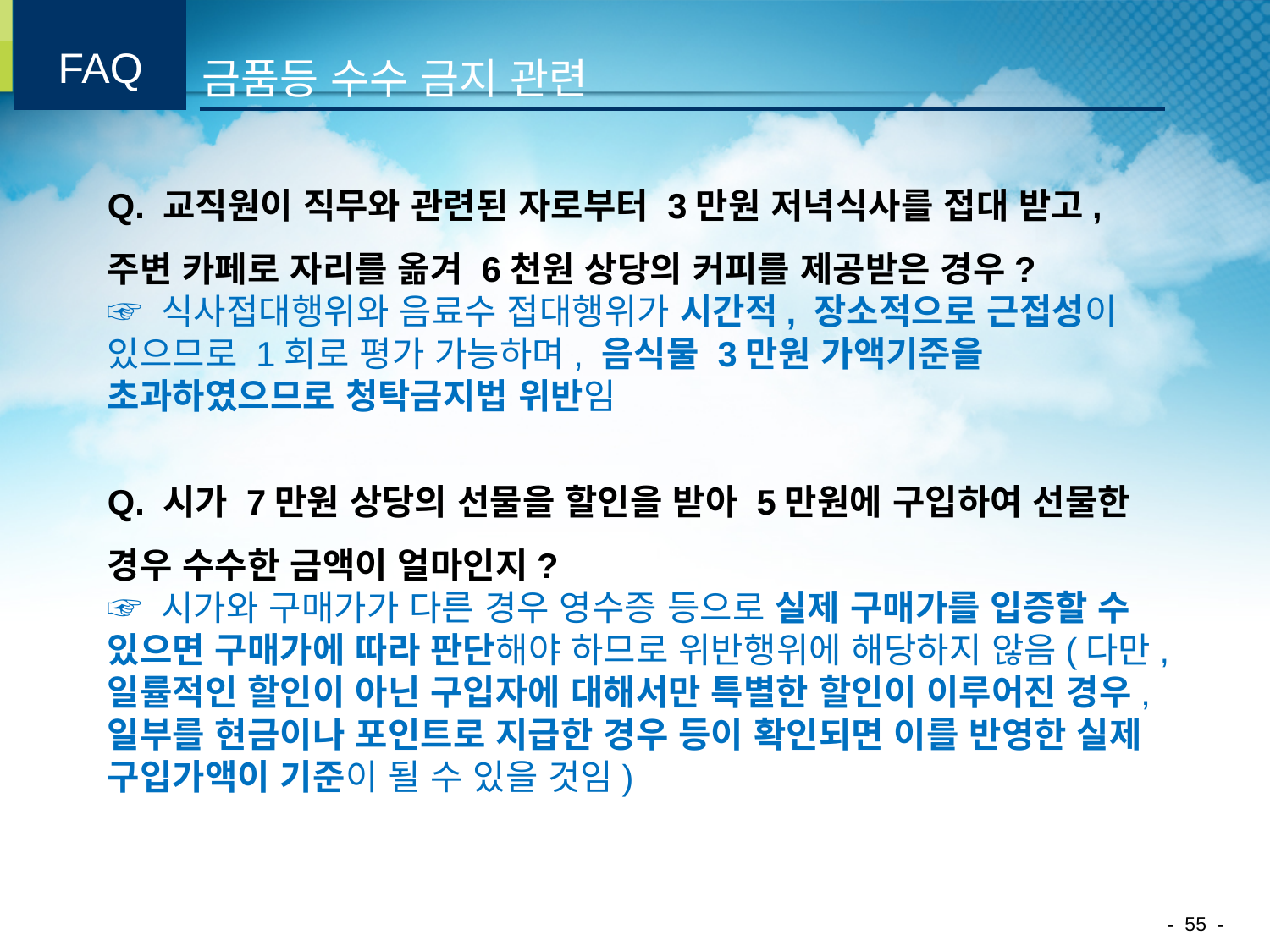

| FAQ |  | 금품등 수수 금지 관련 |
| --- | --- | --- |
Q. 교직원이 직무와 관련된 자로부터 3만원 저녁식사를 접대 받고, 주변 카페로 자리를 옮겨 6천원 상당의 커피를 제공받은 경우?
☞ 식사접대행위와 음료수 접대행위가 시간적, 장소적으로 근접성이 있으므로 1회로 평가 가능하며, 음식물 3만원 가액기준을 초과하였으므로 청탁금지법 위반임

Q. 시가 7만원 상당의 선물을 할인을 받아 5만원에 구입하여 선물한 경우 수수한 금액이 얼마인지?
☞ 시가와 구매가가 다른 경우 영수증 등으로 실제 구매가를 입증할 수 있으면 구매가에 따라 판단해야 하므로 위반행위에 해당하지 않음(다만, 일률적인 할인이 아닌 구입자에 대해서만 특별한 할인이 이루어진 경우, 일부를 현금이나 포인트로 지급한 경우 등이 확인되면 이를 반영한 실제 구입가액이 기준이 될 수 있을 것임)
-  55  -